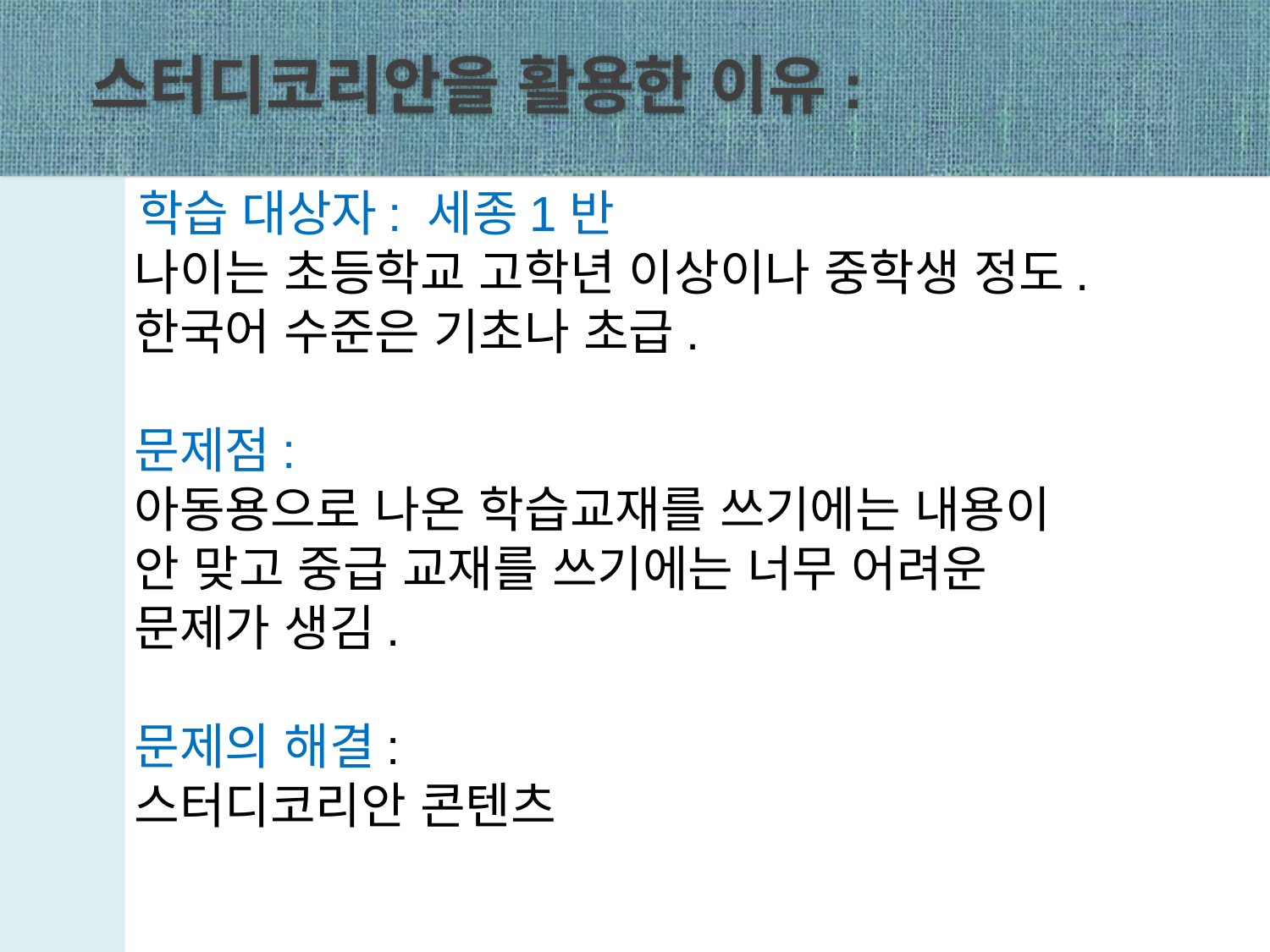

스터디코리안을 활용한 이유:
          학습 대상자: 세종1반
        나이는 초등학교 고학년 이상이나 중학생 정도.
        한국어 수준은 기초나 초급.

        문제점:
        아동용으로 나온 학습교재를 쓰기에는 내용이
        안 맞고 중급 교재를 쓰기에는 너무 어려운
        문제가 생김.

        문제의 해결:
        스터디코리안 콘텐츠